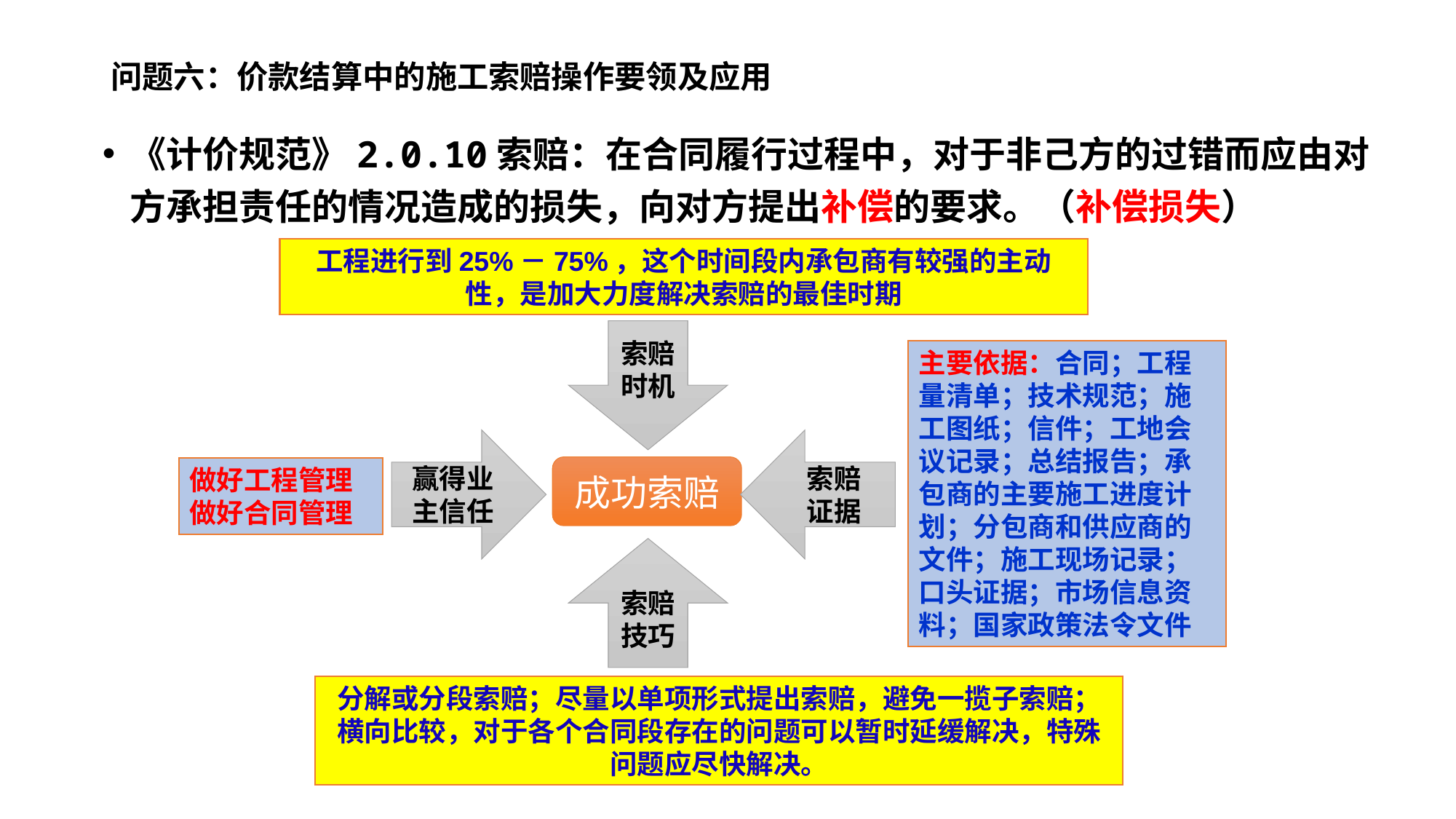

# 问题六：价款结算中的施工索赔操作要领及应用
《计价规范》2.0.10索赔：在合同履行过程中，对于非己方的过错而应由对方承担责任的情况造成的损失，向对方提出补偿的要求。（补偿损失）
工程进行到25%－75%，这个时间段内承包商有较强的主动性，是加大力度解决索赔的最佳时期
索赔时机
主要依据：合同；工程量清单；技术规范；施工图纸；信件；工地会议记录；总结报告；承包商的主要施工进度计划；分包商和供应商的文件；施工现场记录；口头证据；市场信息资料；国家政策法令文件
赢得业主信任
索赔
证据
成功索赔
做好工程管理
做好合同管理
索赔技巧
分解或分段索赔；尽量以单项形式提出索赔，避免一揽子索赔；横向比较，对于各个合同段存在的问题可以暂时延缓解决，特殊问题应尽快解决。